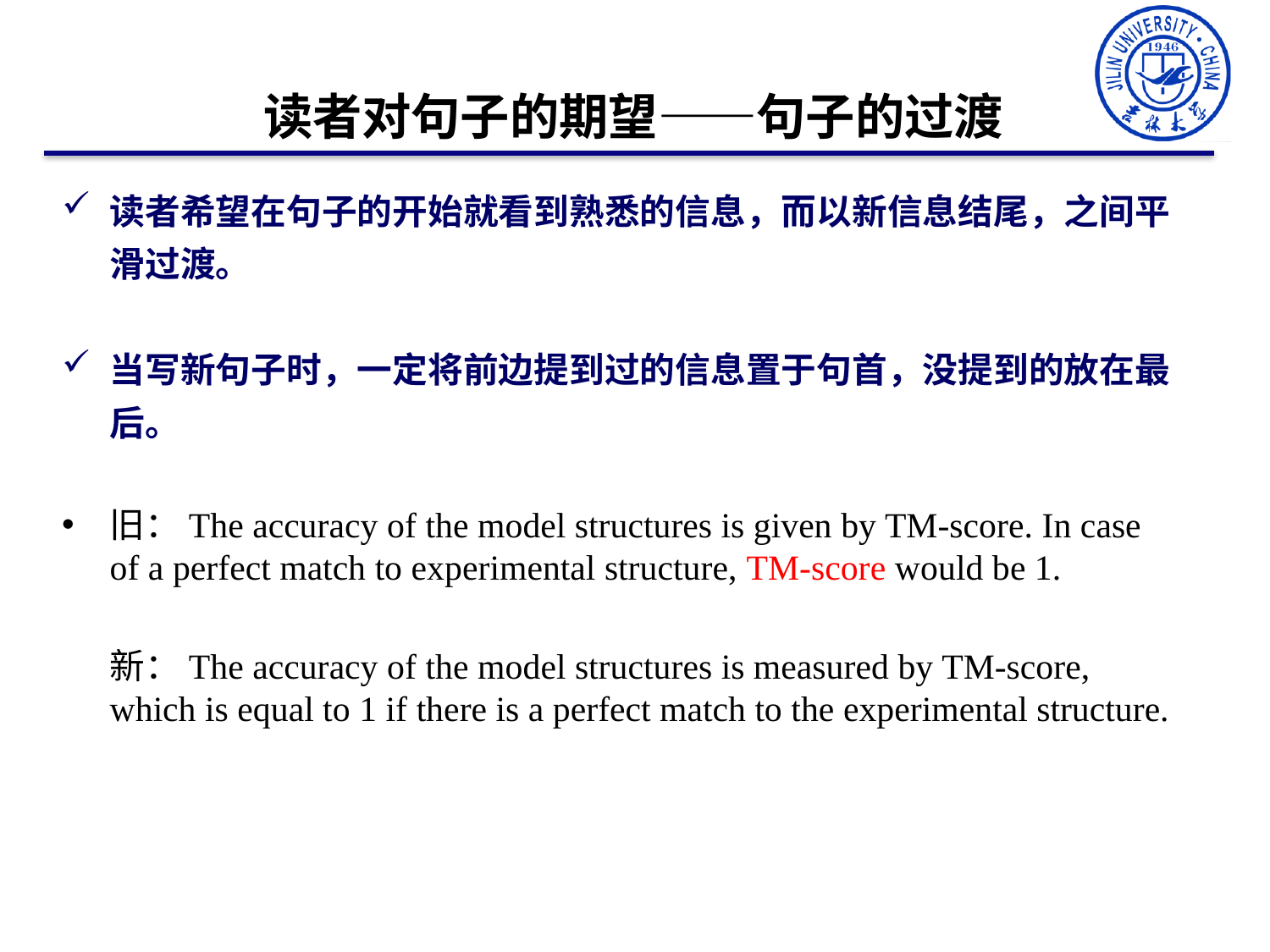

读者对句子的期望——句子的过渡
读者希望在句子的开始就看到熟悉的信息，而以新信息结尾，之间平滑过渡。

当写新句子时，一定将前边提到过的信息置于句首，没提到的放在最后。

旧：The accuracy of the model structures is given by TM-score. In case of a perfect match to experimental structure, TM-score would be 1.

     新：The accuracy of the model structures is measured by TM-score, which is equal to 1 if there is a perfect match to the experimental structure.